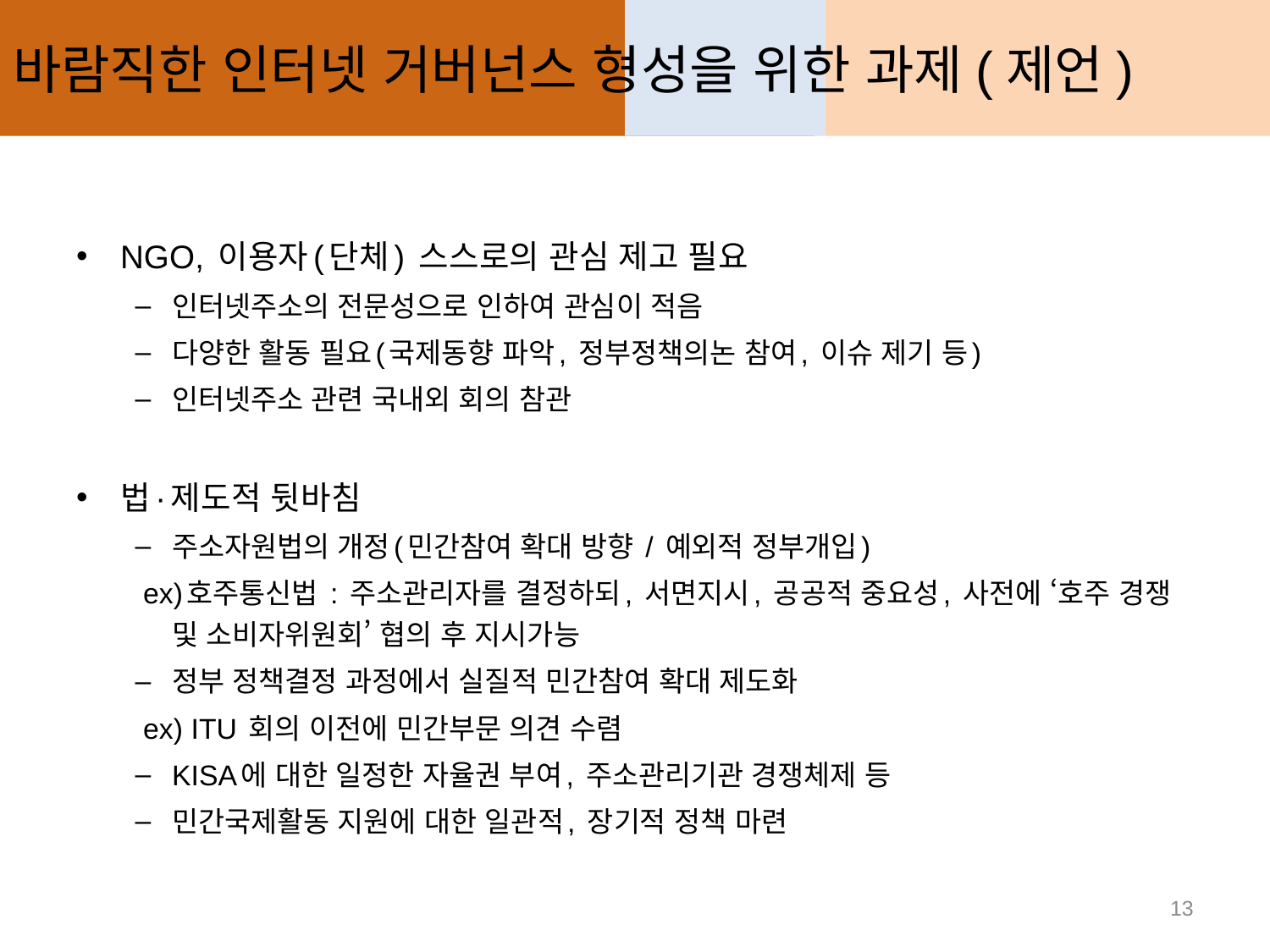

# 바람직한 인터넷 거버넌스 형성을 위한 과제(제언)
NGO, 이용자(단체) 스스로의 관심 제고 필요
인터넷주소의 전문성으로 인하여 관심이 적음
다양한 활동 필요(국제동향 파악, 정부정책의논 참여, 이슈 제기 등)
인터넷주소 관련 국내외 회의 참관

법·제도적 뒷바침
주소자원법의 개정(민간참여 확대 방향 / 예외적 정부개입)
 ex)호주통신법 : 주소관리자를 결정하되, 서면지시, 공공적 중요성, 사전에 ‘호주 경쟁 및 소비자위원회’ 협의 후 지시가능
정부 정책결정 과정에서 실질적 민간참여 확대 제도화
 ex) ITU 회의 이전에 민간부문 의견 수렴
KISA에 대한 일정한 자율권 부여, 주소관리기관 경쟁체제 등
민간국제활동 지원에 대한 일관적, 장기적 정책 마련
13